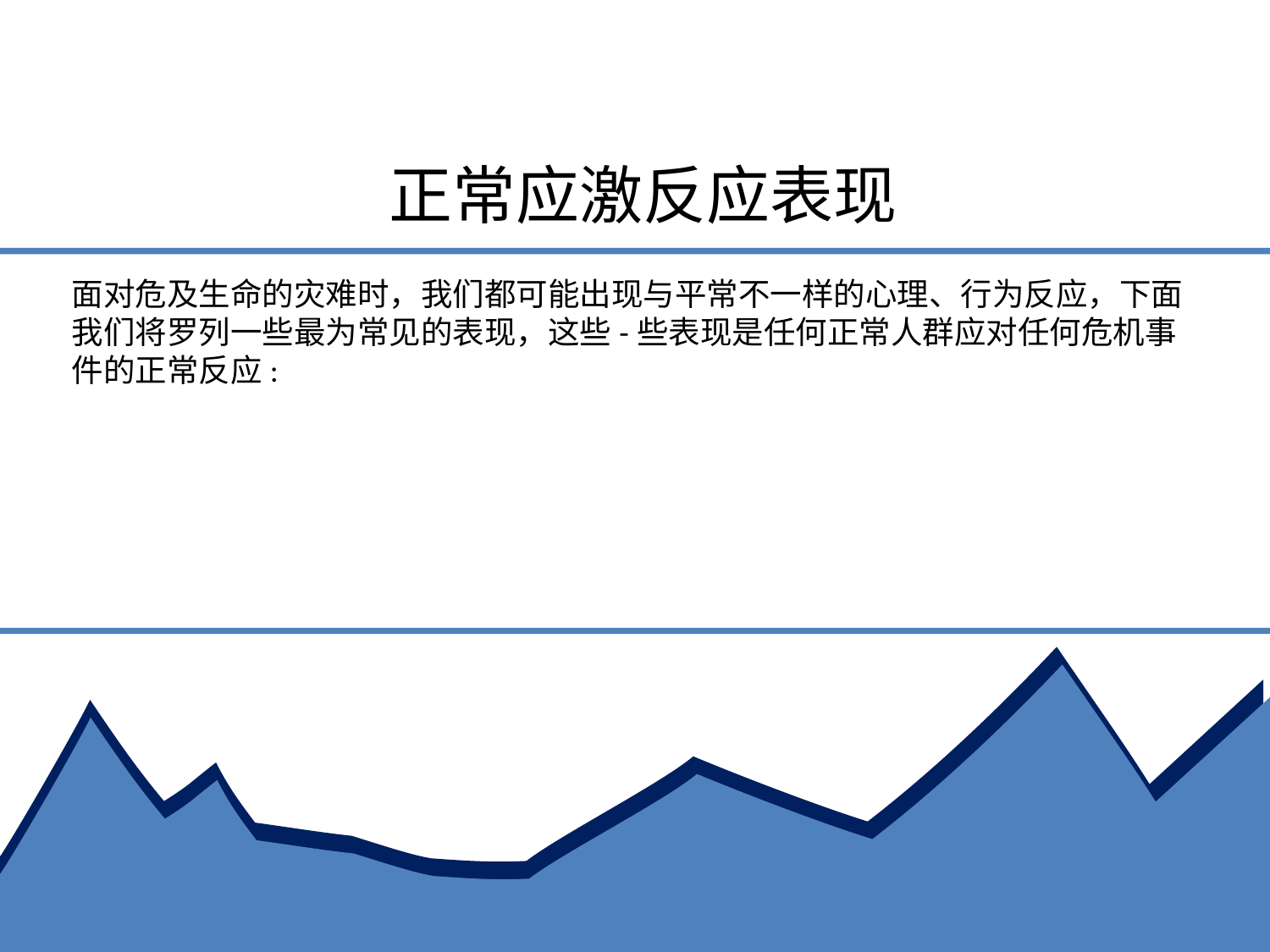

正常应激反应表现

面对危及生命的灾难时，我们都可能出现与平常不一样的心理、行为反应，下面我们将罗列一些最为常见的表现，这些-些表现是任何正常人群应对任何危机事件的正常反应: